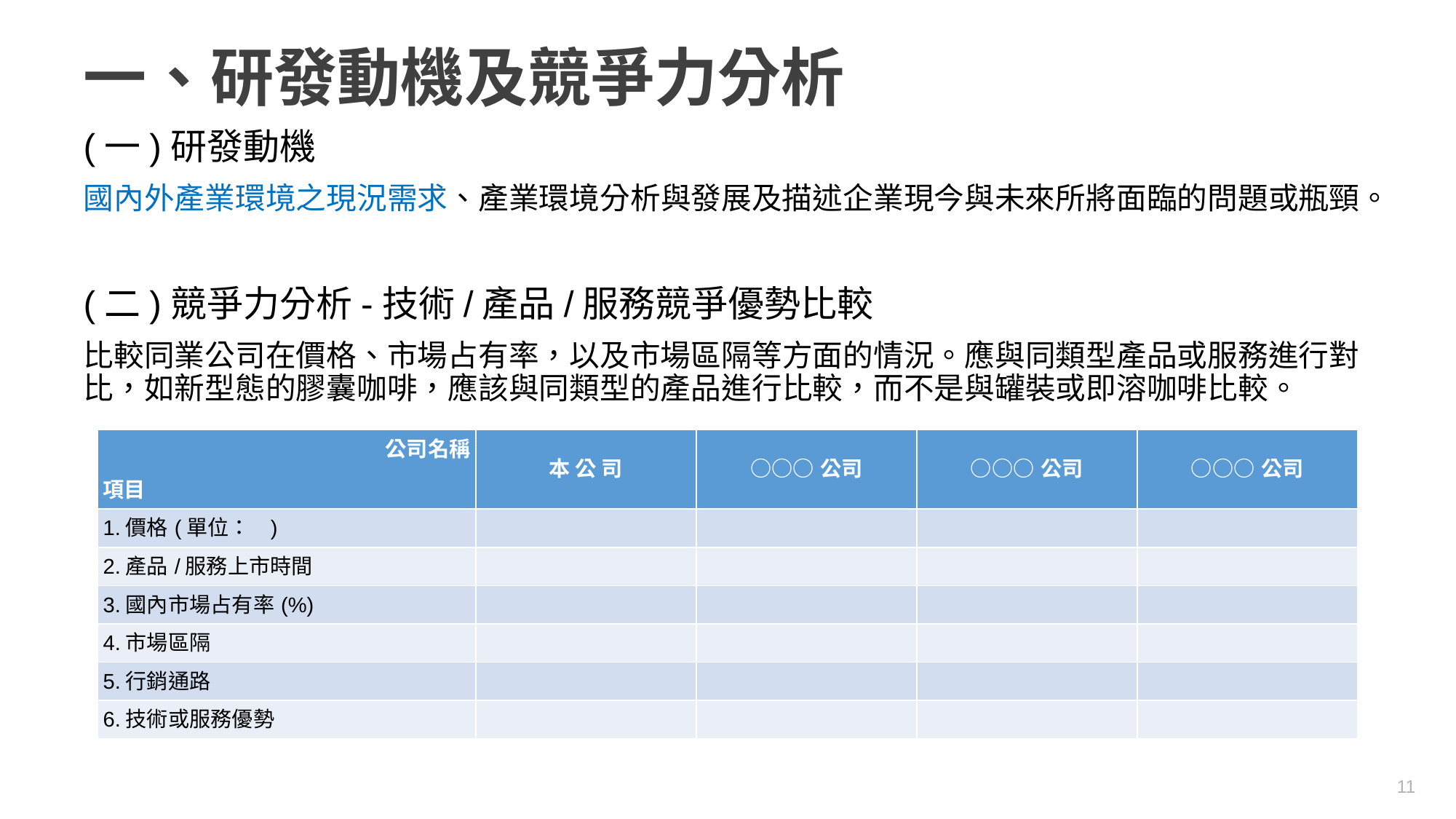

# 一、研發動機及競爭力分析
(一)研發動機
國內外產業環境之現況需求、產業環境分析與發展及描述企業現今與未來所將面臨的問題或瓶頸。

(二)競爭力分析-技術/產品/服務競爭優勢比較
比較同業公司在價格、市場占有率，以及市場區隔等方面的情況。應與同類型產品或服務進行對比，如新型態的膠囊咖啡，應該與同類型的產品進行比較，而不是與罐裝或即溶咖啡比較。

| 公司名稱 項目 | 本 公 司 | ○○○公司 | ○○○公司 | ○○○公司 |
| --- | --- | --- | --- | --- |
| 1.價格(單位： ) |  |  |  |  |
| 2.產品/服務上市時間 |  |  |  |  |
| 3.國內市場占有率(%) |  |  |  |  |
| 4.市場區隔 |  |  |  |  |
| 5.行銷通路 |  |  |  |  |
| 6.技術或服務優勢 |  |  |  |  |
11